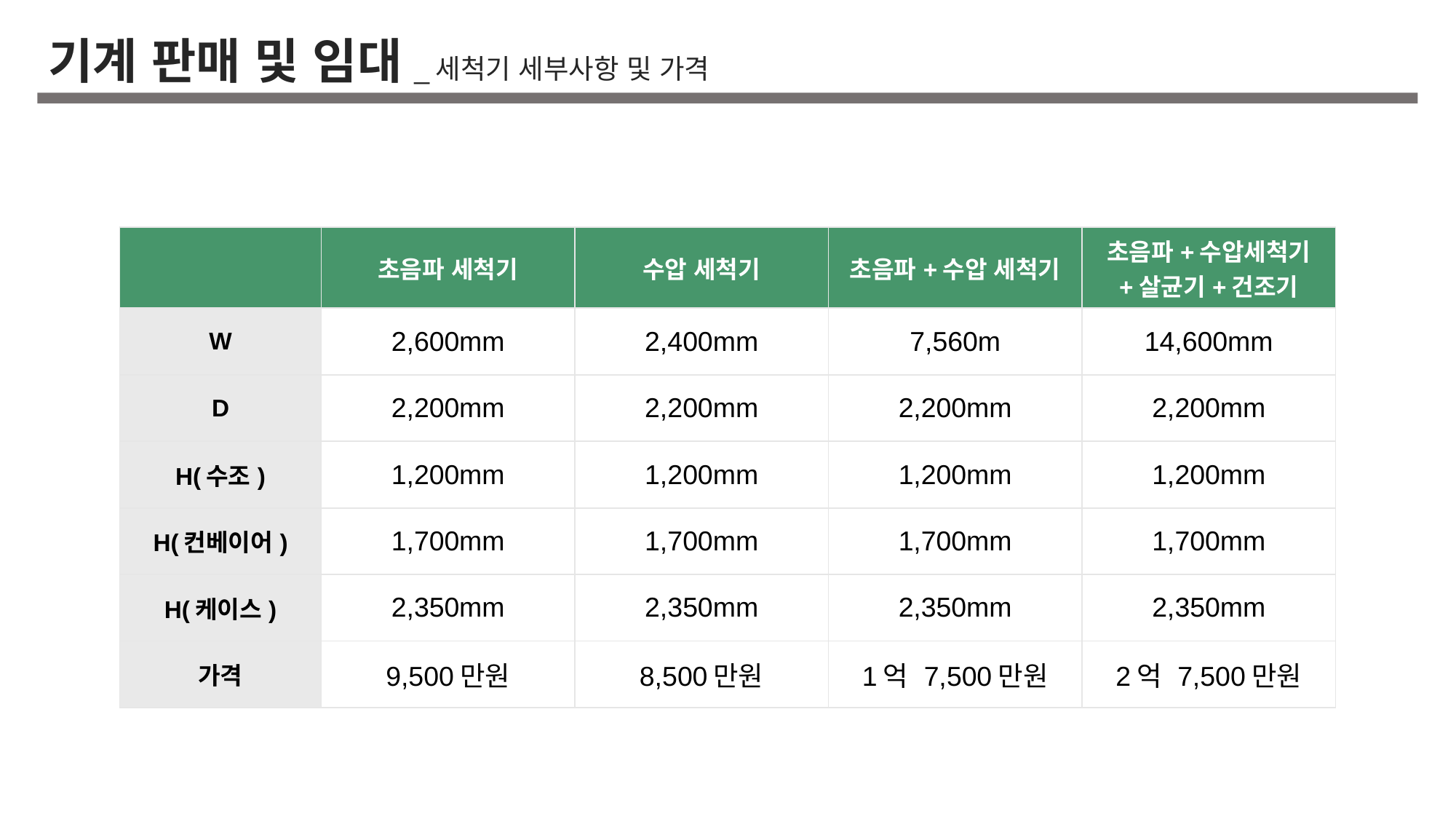

기계 판매 및 임대_세척기 세부사항 및 가격
|  | 초음파 세척기 | 수압 세척기 | 초음파+수압 세척기 | 초음파+수압세척기 +살균기+건조기 |
| --- | --- | --- | --- | --- |
| W | 2,600mm | 2,400mm | 7,560m | 14,600mm |
| D | 2,200mm | 2,200mm | 2,200mm | 2,200mm |
| H(수조) | 1,200mm | 1,200mm | 1,200mm | 1,200mm |
| H(컨베이어) | 1,700mm | 1,700mm | 1,700mm | 1,700mm |
| H(케이스) | 2,350mm | 2,350mm | 2,350mm | 2,350mm |
| 가격 | 9,500만원 | 8,500만원 | 1억 7,500만원 | 2억 7,500만원 |